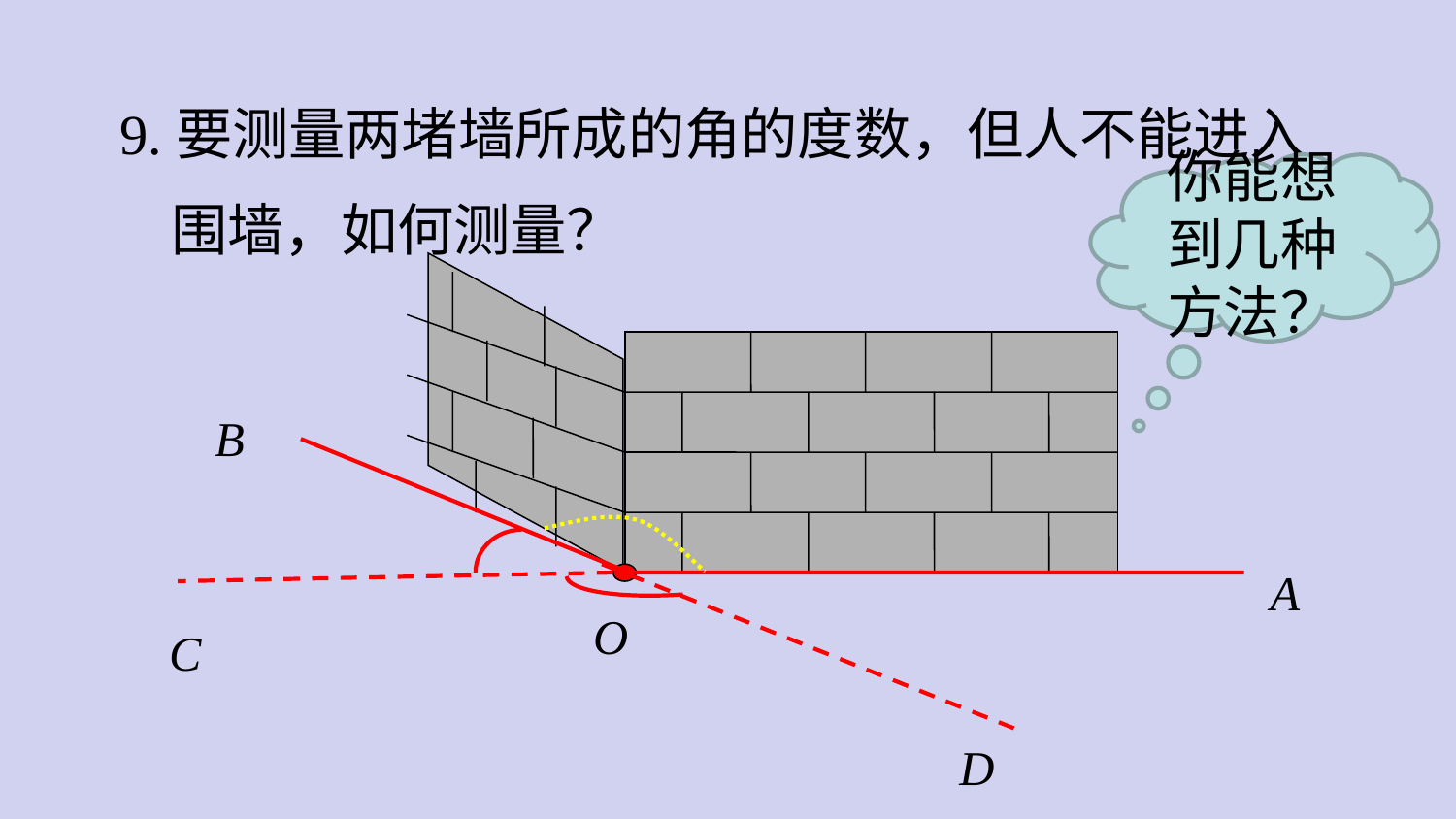

9.要测量两堵墙所成的角的度数，但人不能进入
   围墙，如何测量？
你能想到几种方法？

B

A

D

C
O